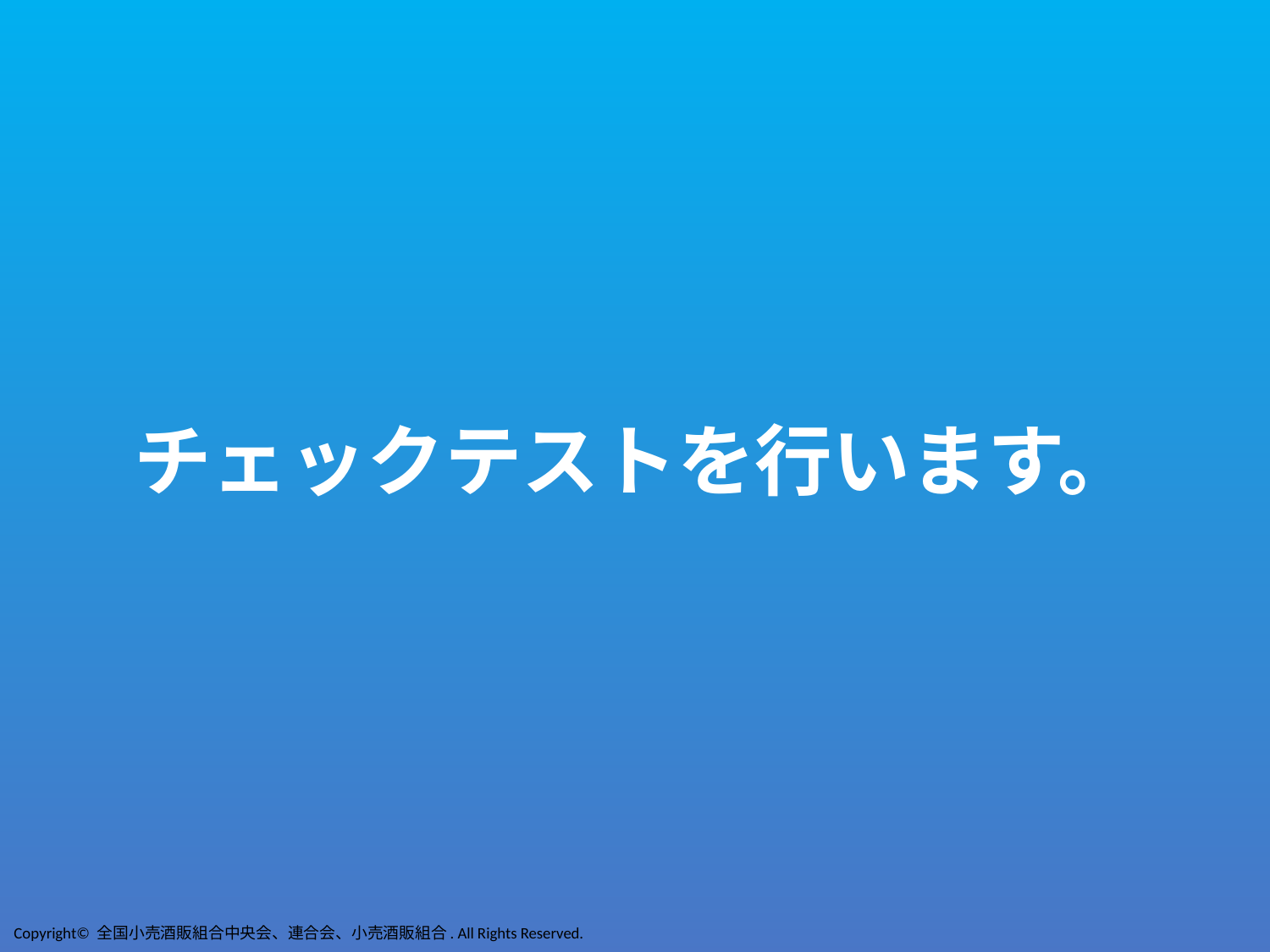

# チェックテストを行います。
Copyright© 全国小売酒販組合中央会、連合会、小売酒販組合. All Rights Reserved.